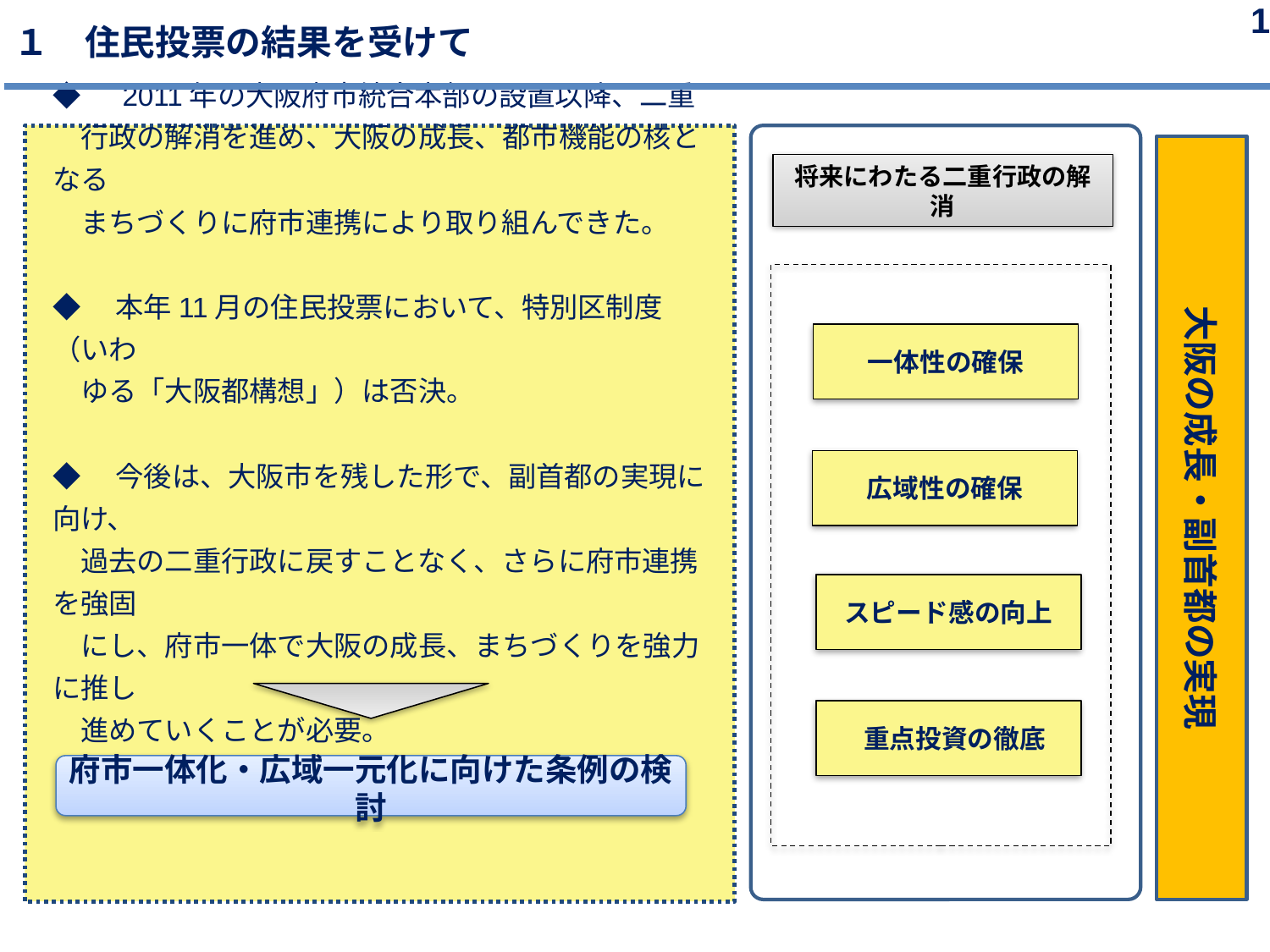

1
 １　住民投票の結果を受けて
◆　2011年の大阪府市統合本部の設置以降、二重
　行政の解消を進め、大阪の成長、都市機能の核となる
　まちづくりに府市連携により取り組んできた。

◆　本年11月の住民投票において、特別区制度（いわ
　ゆる「大阪都構想」）は否決。

◆　今後は、大阪市を残した形で、副首都の実現に向け、
　過去の二重行政に戻すことなく、さらに府市連携を強固
　にし、府市一体で大阪の成長、まちづくりを強力に推し
　進めていくことが必要。

大阪の成長・副首都の実現
将来にわたる二重行政の解消

一体性の確保
広域性の確保
スピード感の向上

 重点投資の徹底
府市一体化・広域一元化に向けた条例の検討